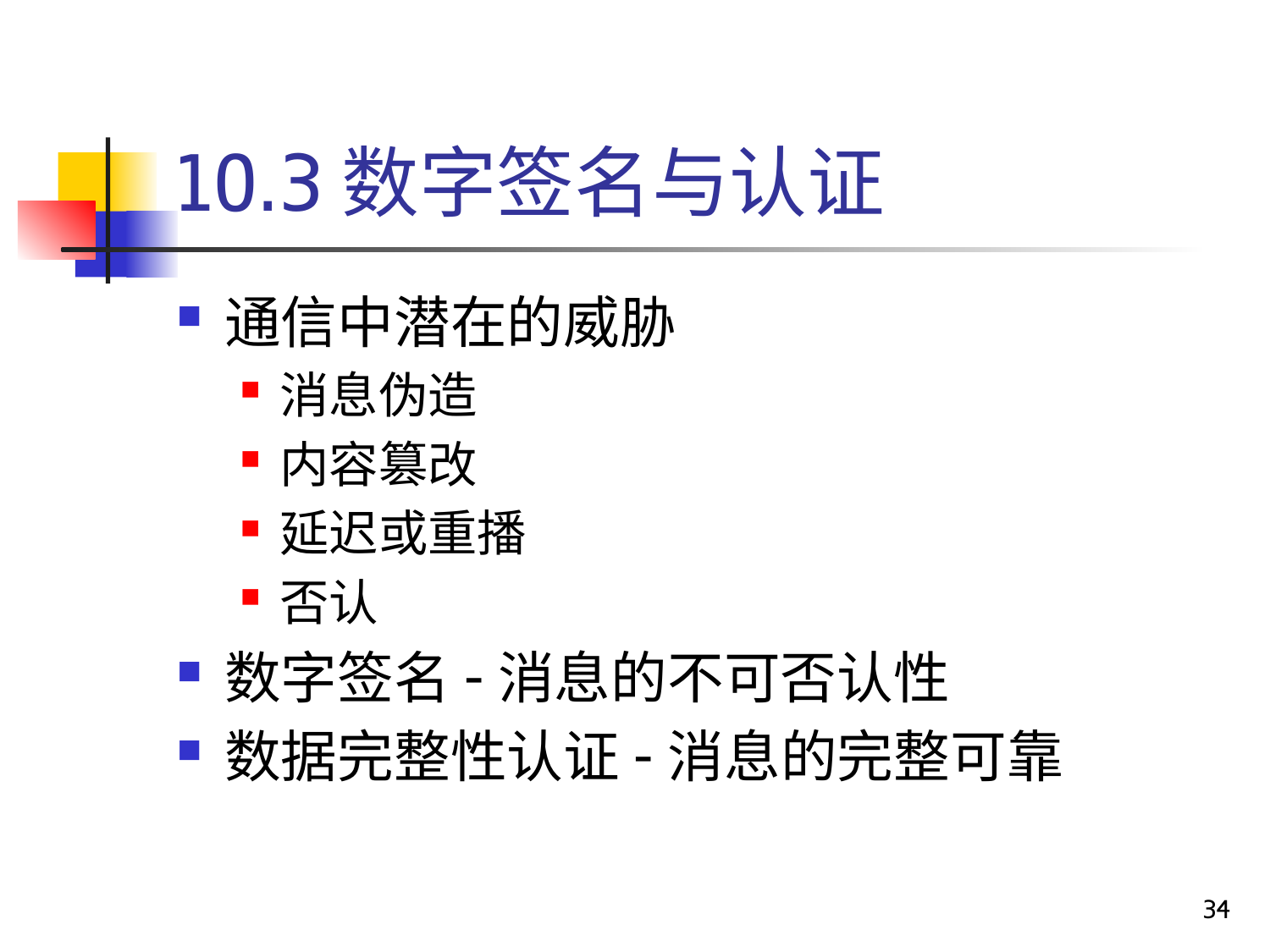

# 10.3数字签名与认证
通信中潜在的威胁
消息伪造
内容篡改
延迟或重播
否认
数字签名-消息的不可否认性
数据完整性认证-消息的完整可靠
34